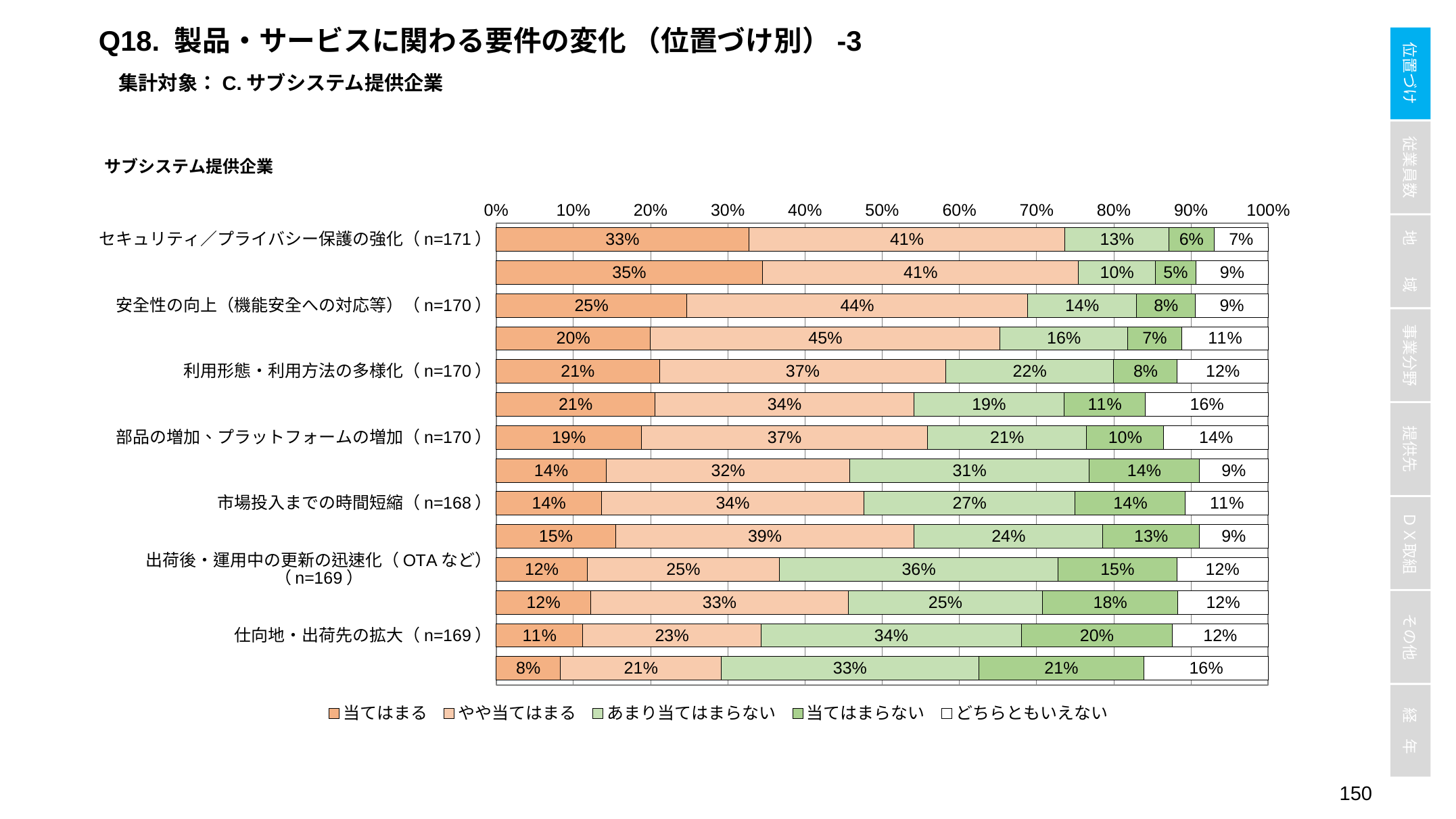

Q18. 製品・サービスに関わる要件の変化 （位置づけ別）-3
集計対象：C.サブシステム提供企業

### Chart

| Category | 当てはまる | やや当てはまる | あまり当てはまらない | 当てはまらない | どちらともいえない |
|---|---|---|---|---|---|
| セキュリティ／プライバシー保護の強化（n=171） | 0.32748538011695905 | 0.4093567251461988 | 0.13450292397660818 | 0.05847953216374269 | 0.07017543859649122 |
| 適用技術の複雑化・高度化（n=171） | 0.34502923976608185 | 0.4093567251461988 | 0.09941520467836257 | 0.05263157894736842 | 0.0935672514619883 |
| 安全性の向上（機能安全への対応等）（n=170） | 0.24705882352941178 | 0.4411764705882353 | 0.1411764705882353 | 0.07647058823529412 | 0.09411764705882353 |
| 高速性／低遅延性の強化（n=170） | 0.2 | 0.45294117647058824 | 0.16470588235294117 | 0.07058823529411765 | 0.11176470588235295 |
| 利用形態・利用方法の多様化（n=170） | 0.21176470588235294 | 0.37058823529411766 | 0.21764705882352942 | 0.08235294117647059 | 0.11764705882352941 |
| つながる対象の増加（n=170） | 0.20588235294117646 | 0.3352941176470588 | 0.19411764705882353 | 0.10588235294117647 | 0.1588235294117647 |
| 部品の増加、プラットフォームの増加（n=170） | 0.18823529411764706 | 0.37058823529411766 | 0.20588235294117646 | 0.1 | 0.13529411764705881 |
| 運用時データの収集・活用拡大（n=168） | 0.14285714285714285 | 0.31547619047619047 | 0.30952380952380953 | 0.14285714285714285 | 0.08928571428571429 |
| 市場投入までの時間短縮（n=168） | 0.13690476190476192 | 0.3392857142857143 | 0.27380952380952384 | 0.14285714285714285 | 0.10714285714285714 |
| 対応すべき規格等の増加（n=168） | 0.15476190476190477 | 0.3869047619047619 | 0.24404761904761904 | 0.125 | 0.08928571428571429 |
| 出荷後・運用中の更新の迅速化（OTAなど）（n=169） | 0.11834319526627218 | 0.2485207100591716 | 0.3609467455621302 | 0.15384615384615385 | 0.11834319526627218 |
| 開発・製造データの企業間共有への対応・強化（n=171） | 0.12280701754385964 | 0.3333333333333333 | 0.25146198830409355 | 0.17543859649122806 | 0.11695906432748537 |
| 仕向地・出荷先の拡大（n=169） | 0.11242603550295859 | 0.23076923076923078 | 0.33727810650887574 | 0.1952662721893491 | 0.1242603550295858 |
| システムオブシステムズへの対応・強化（n=168） | 0.08333333333333333 | 0.20833333333333334 | 0.3333333333333333 | 0.21428571428571427 | 0.16071428571428573 |
150